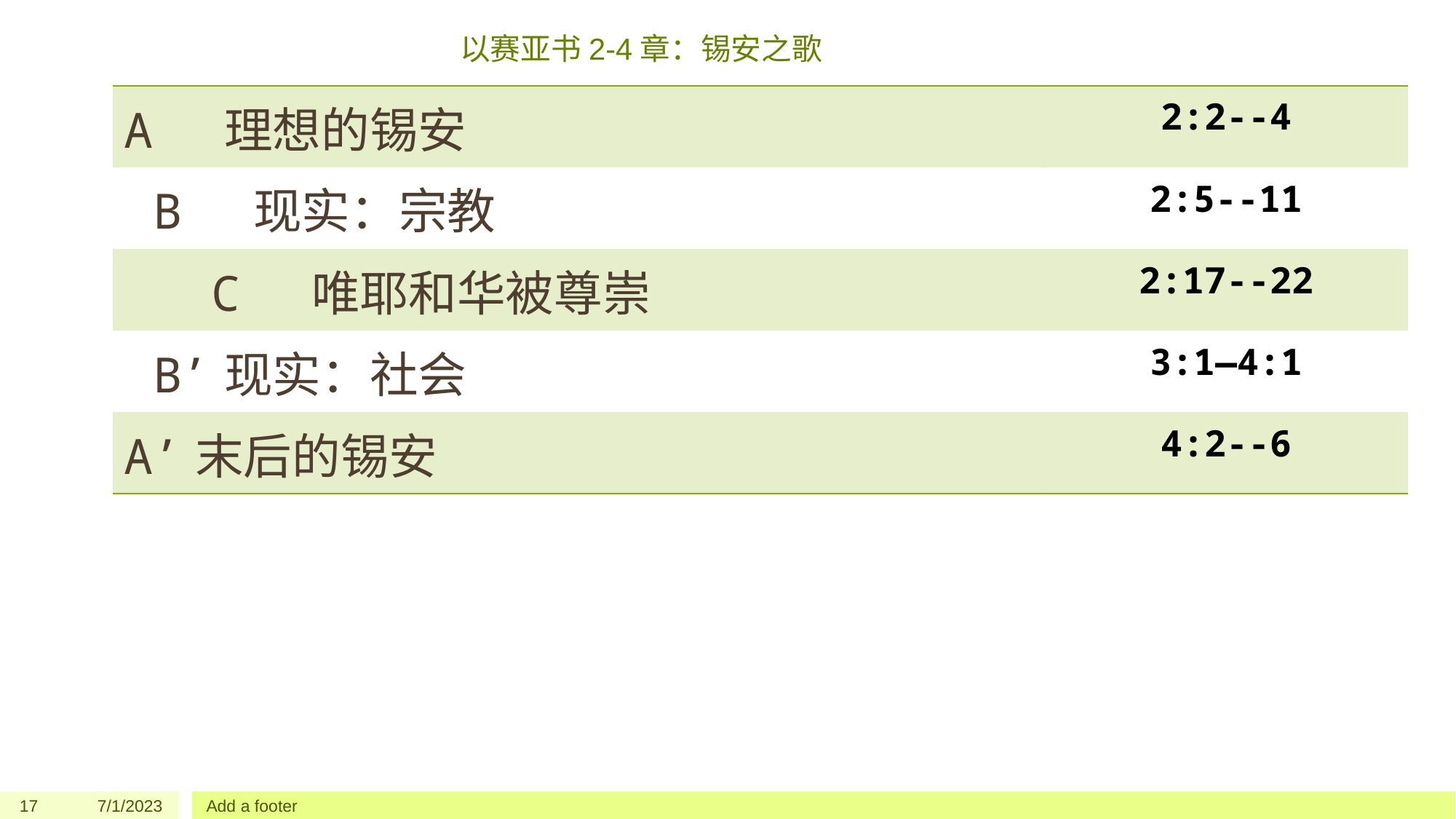

# 以赛亚书2-4章：锡安之歌
| A 理想的锡安 | 2:2--4 |
| --- | --- |
| B 现实：宗教 | 2:5--11 |
| C 唯耶和华被尊崇 | 2:17--22 |
| B’现实：社会 | 3:1—4:1 |
| A’末后的锡安 | 4:2--6 |
17
7/1/2023
Add a footer